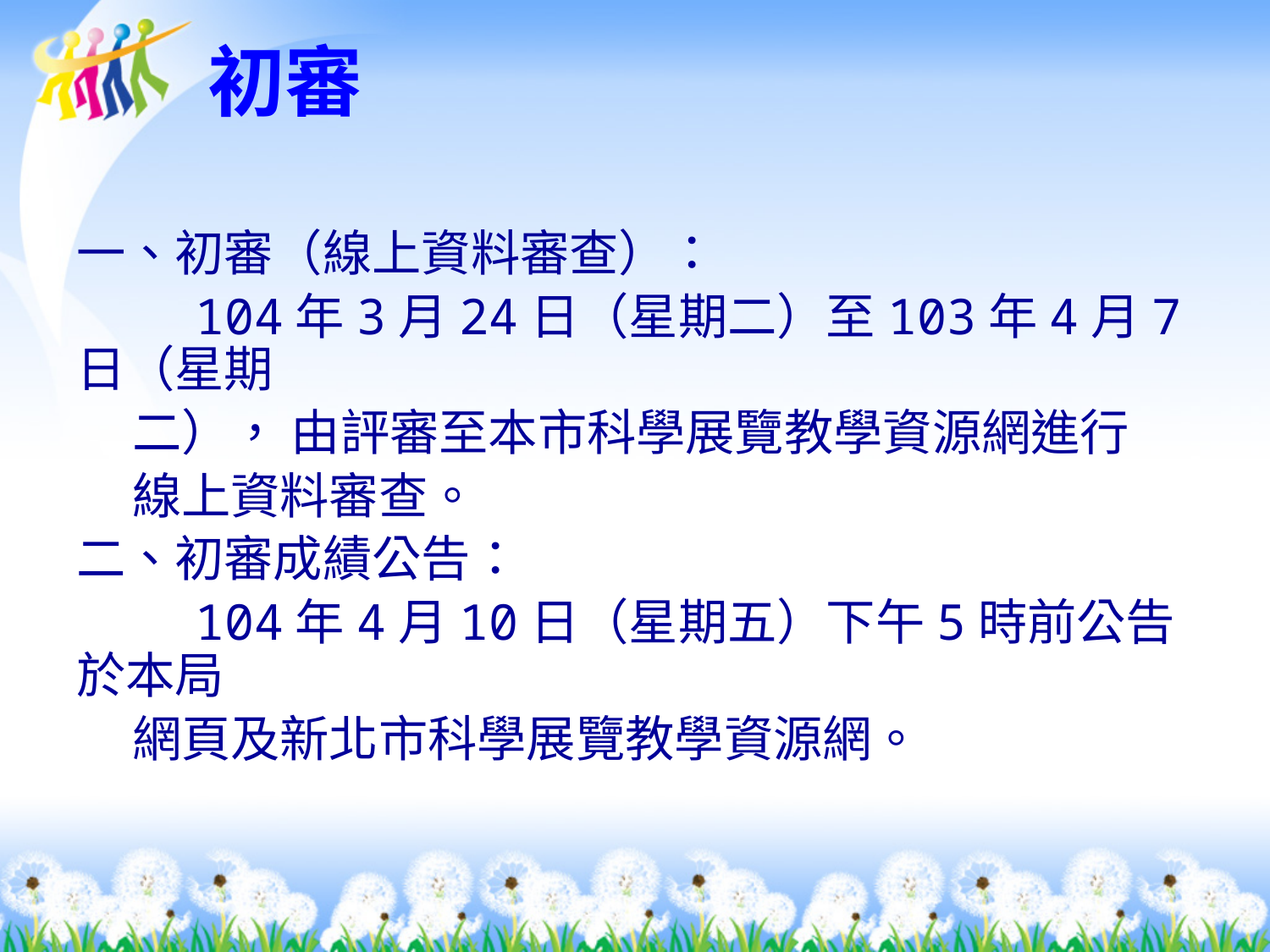

一、初審（線上資料審查）：
    104年3月24日（星期二）至103年4月7日（星期
    二）， 由評審至本市科學展覽教學資源網進行
    線上資料審查。
二、初審成績公告：
    104年4月10日（星期五）下午5時前公告於本局
    網頁及新北市科學展覽教學資源網。
初審